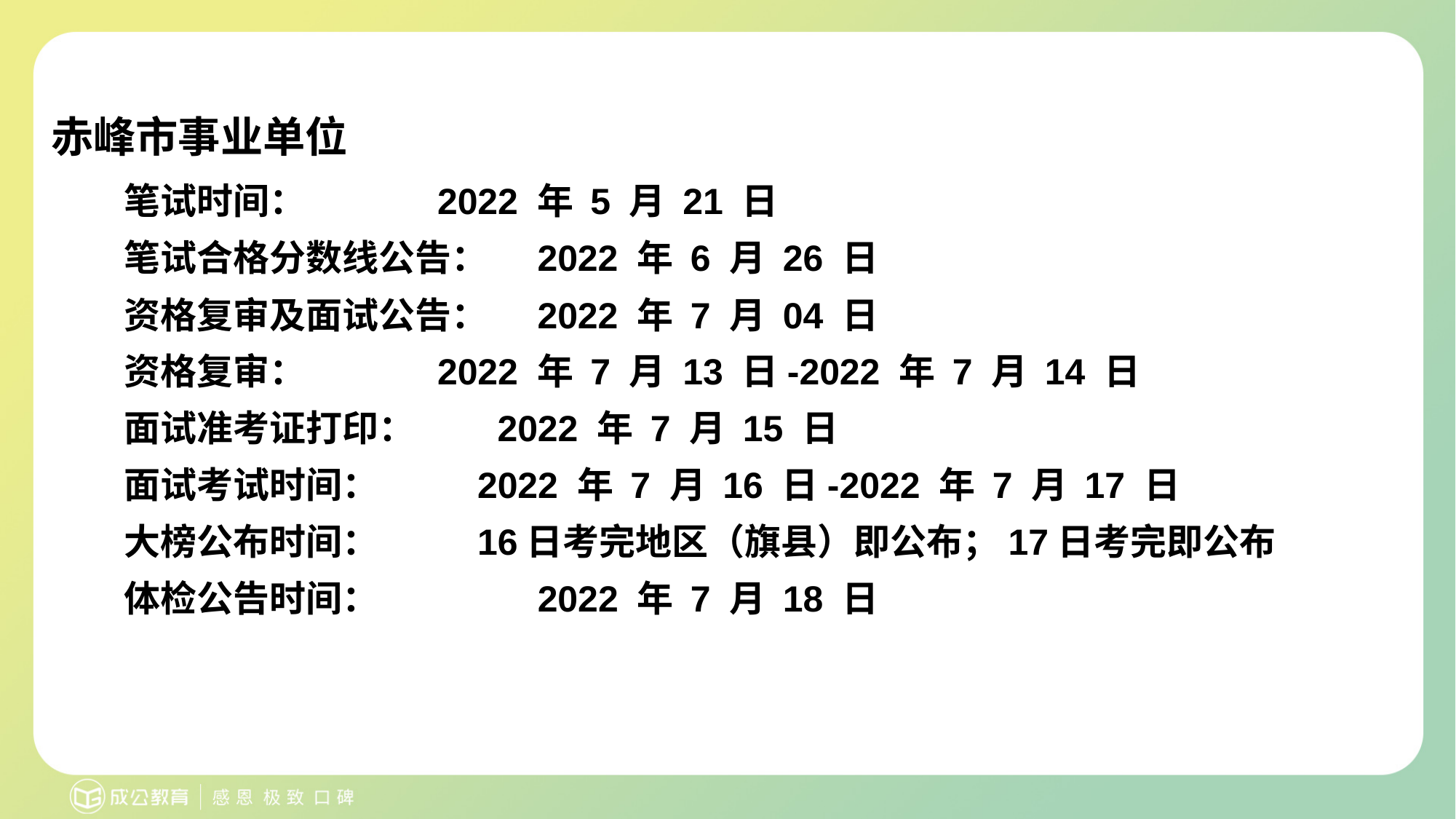

# 赤峰市事业单位
笔试时间：               2022 年 5 月 21 日
笔试合格分数线公告：     2022 年 6 月 26 日
资格复审及面试公告：     2022 年 7 月 04 日
资格复审：               2022 年 7 月 13 日-2022 年 7 月 14 日
面试准考证打印：         2022 年 7 月 15 日
面试考试时间：           2022 年 7 月 16 日-2022 年 7 月 17 日
大榜公布时间：           16日考完地区（旗县）即公布；17日考完即公布
体检公告时间：	     2022 年 7 月 18 日